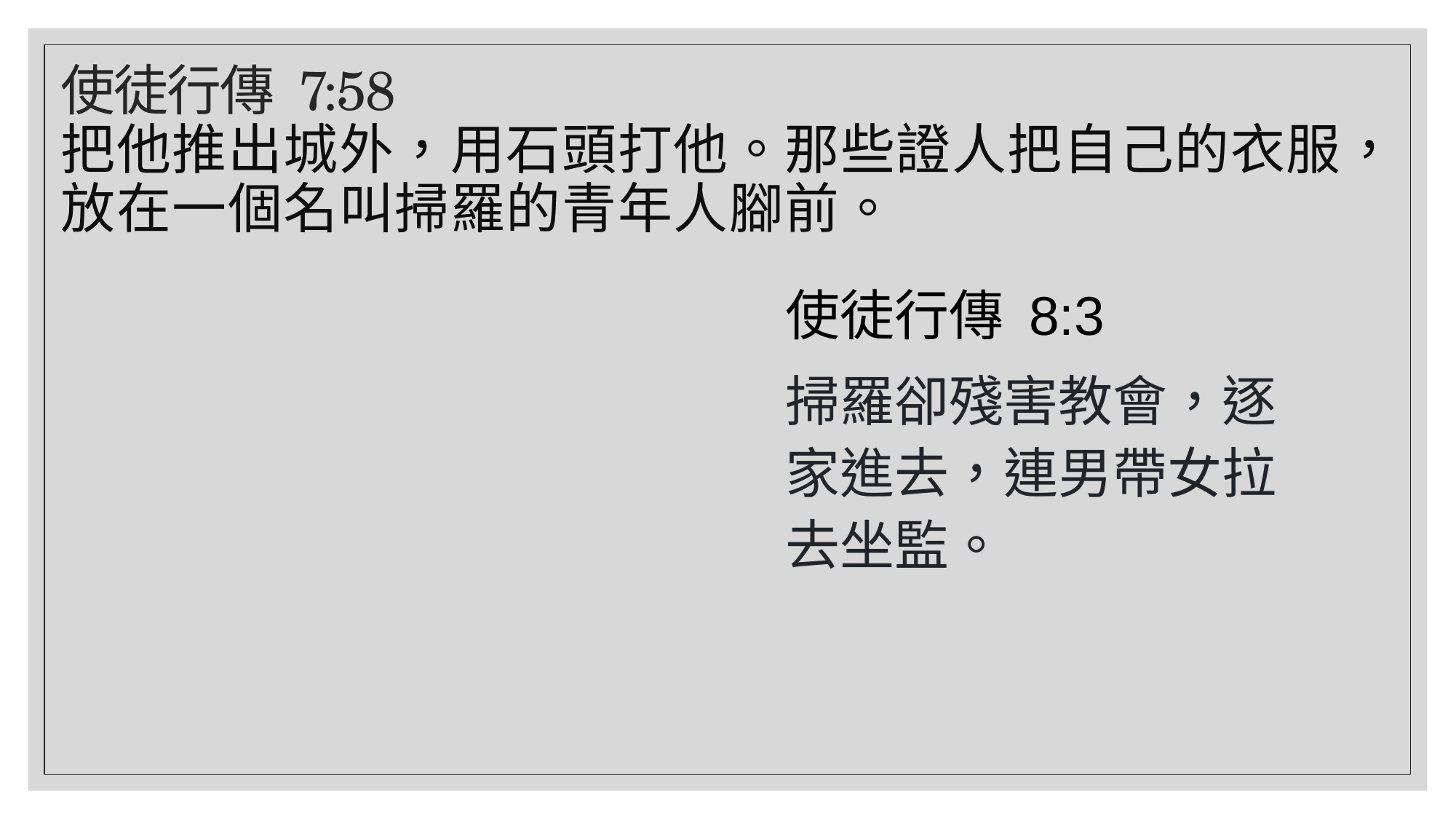

# 使徒行傳 7:58 把他推出城外，用石頭打他。那些證人把自己的衣服，放在一個名叫掃羅的青年人腳前。
使徒行傳 8:3
掃羅卻殘害教會，逐家進去，連男帶女拉去坐監。